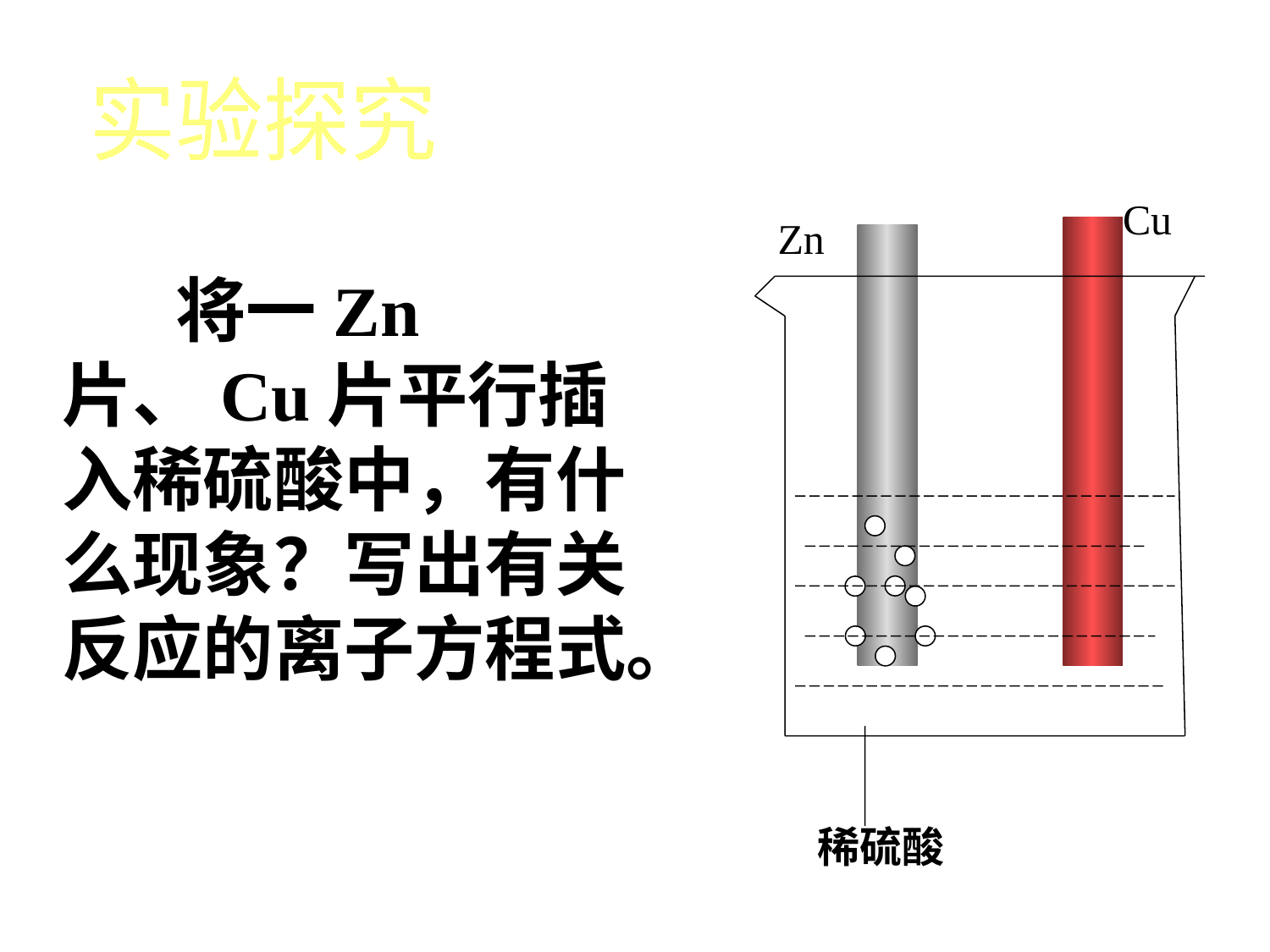

实验探究
Cu

Zn

      将一Zn片、Cu片平行插入稀硫酸中，有什么现象？写出有关反应的离子方程式。

稀硫酸